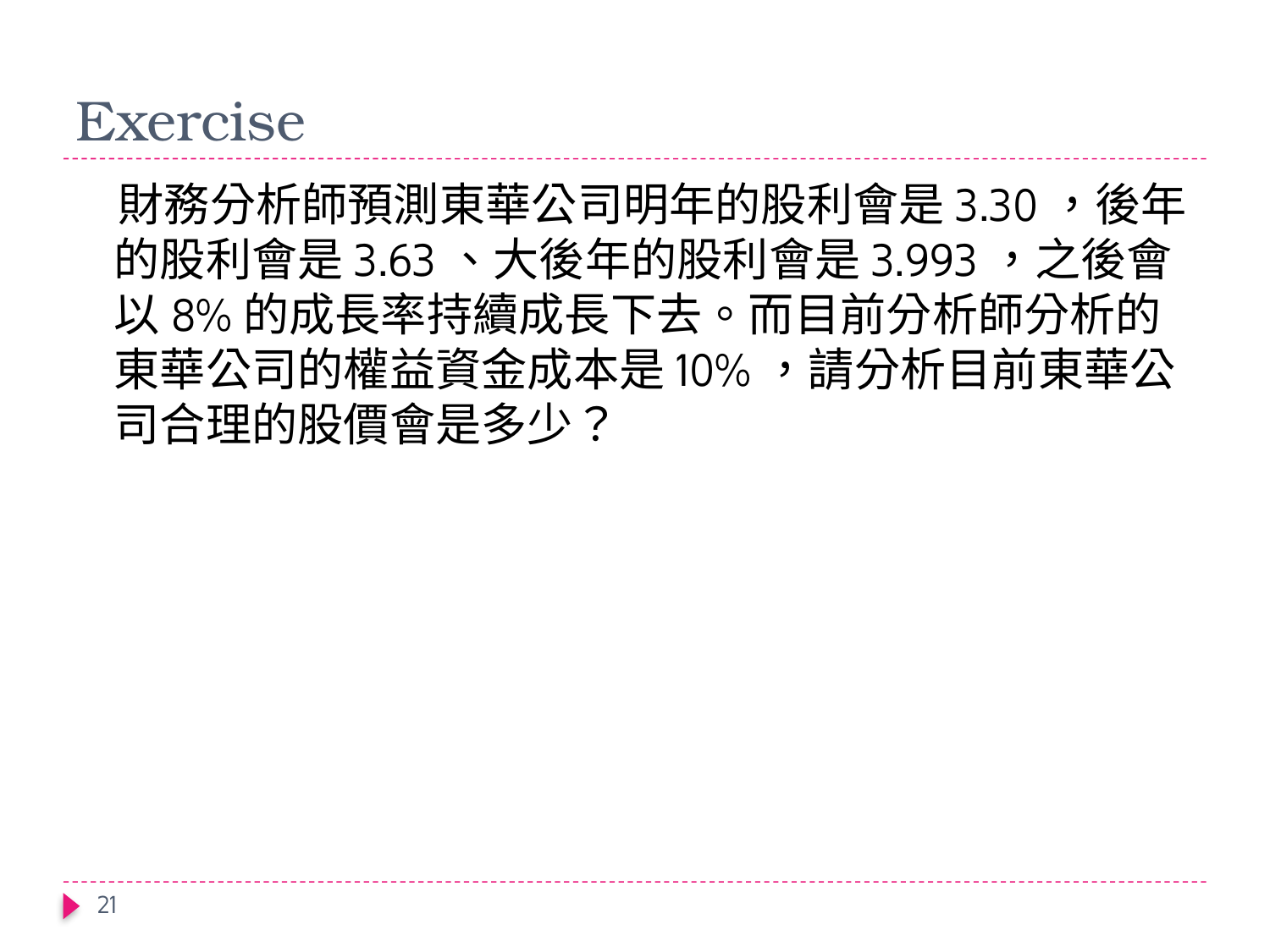

# Exercise
   財務分析師預測東華公司明年的股利會是3.30，後年的股利會是3.63、大後年的股利會是3.993，之後會以8%的成長率持續成長下去。而目前分析師分析的東華公司的權益資金成本是10%，請分析目前東華公司合理的股價會是多少？

21